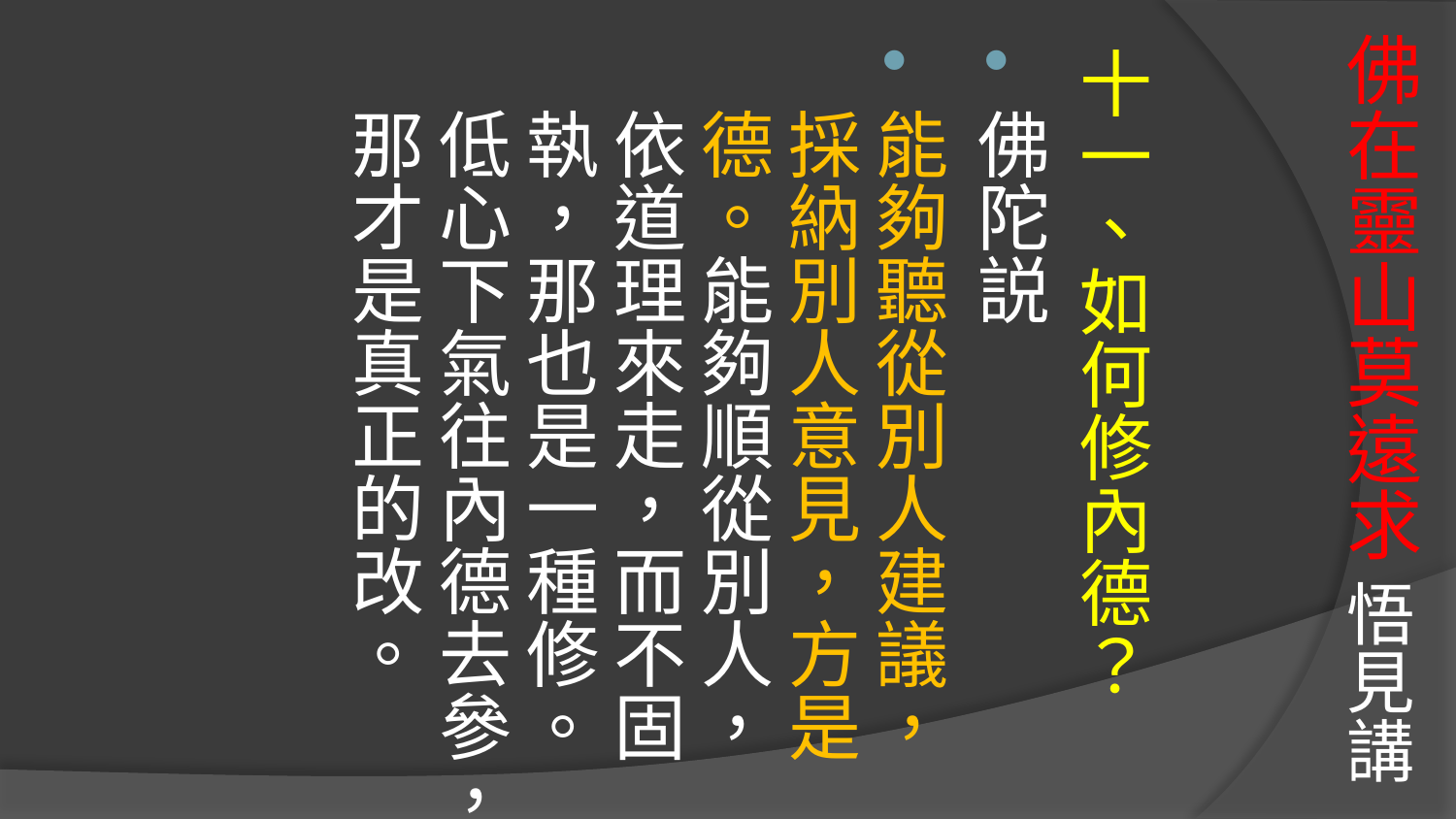

# 佛在靈山莫遠求 悟見講
十一、如何修內德？
佛陀説
能夠聽從別人建議，採納別人意見，方是德。能夠順從別人，依道理來走，而不固執，那也是一種修。低心下氣往內德去參，那才是真正的改。